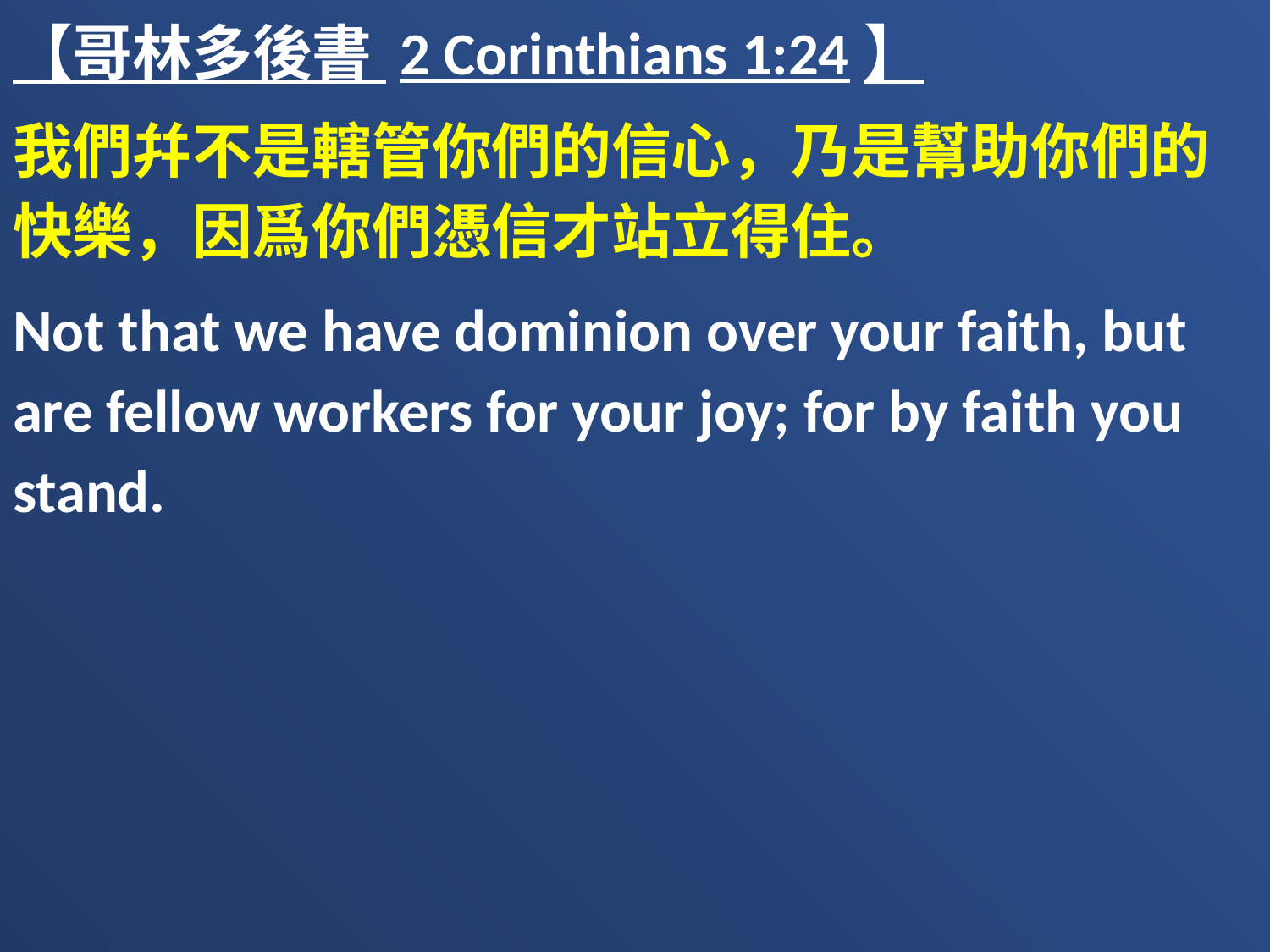

【哥林多後書 2 Corinthians 1:24】
我們幷不是轄管你們的信心，乃是幫助你們的快樂，因爲你們憑信才站立得住。
Not that we have dominion over your faith, but are fellow workers for your joy; for by faith you stand.